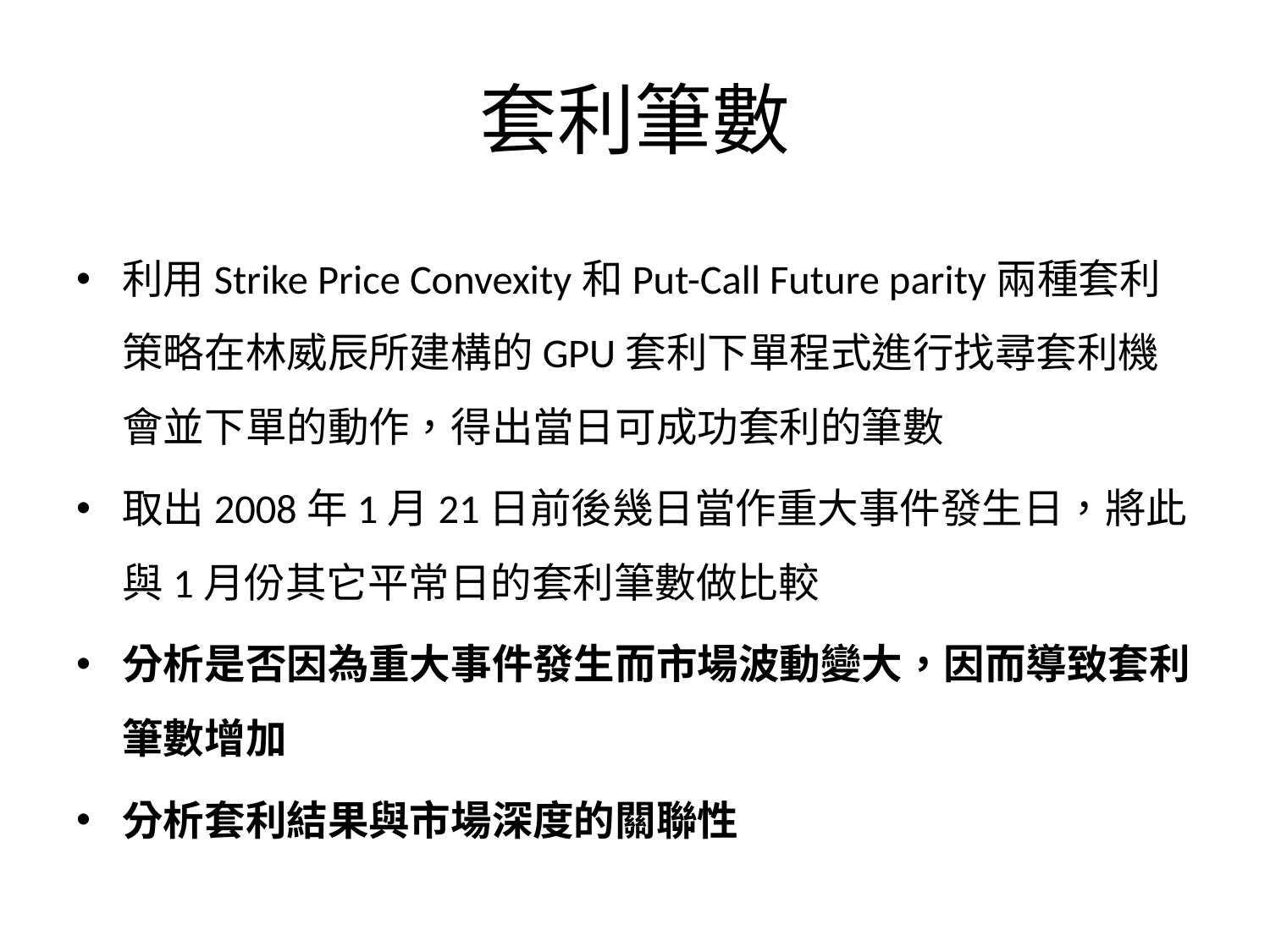

# 套利筆數
利用Strike Price Convexity和Put-Call Future parity兩種套利策略在林威辰所建構的GPU套利下單程式進行找尋套利機會並下單的動作，得出當日可成功套利的筆數
取出2008年1月21日前後幾日當作重大事件發生日，將此與1月份其它平常日的套利筆數做比較
分析是否因為重大事件發生而市場波動變大，因而導致套利筆數增加
分析套利結果與市場深度的關聯性